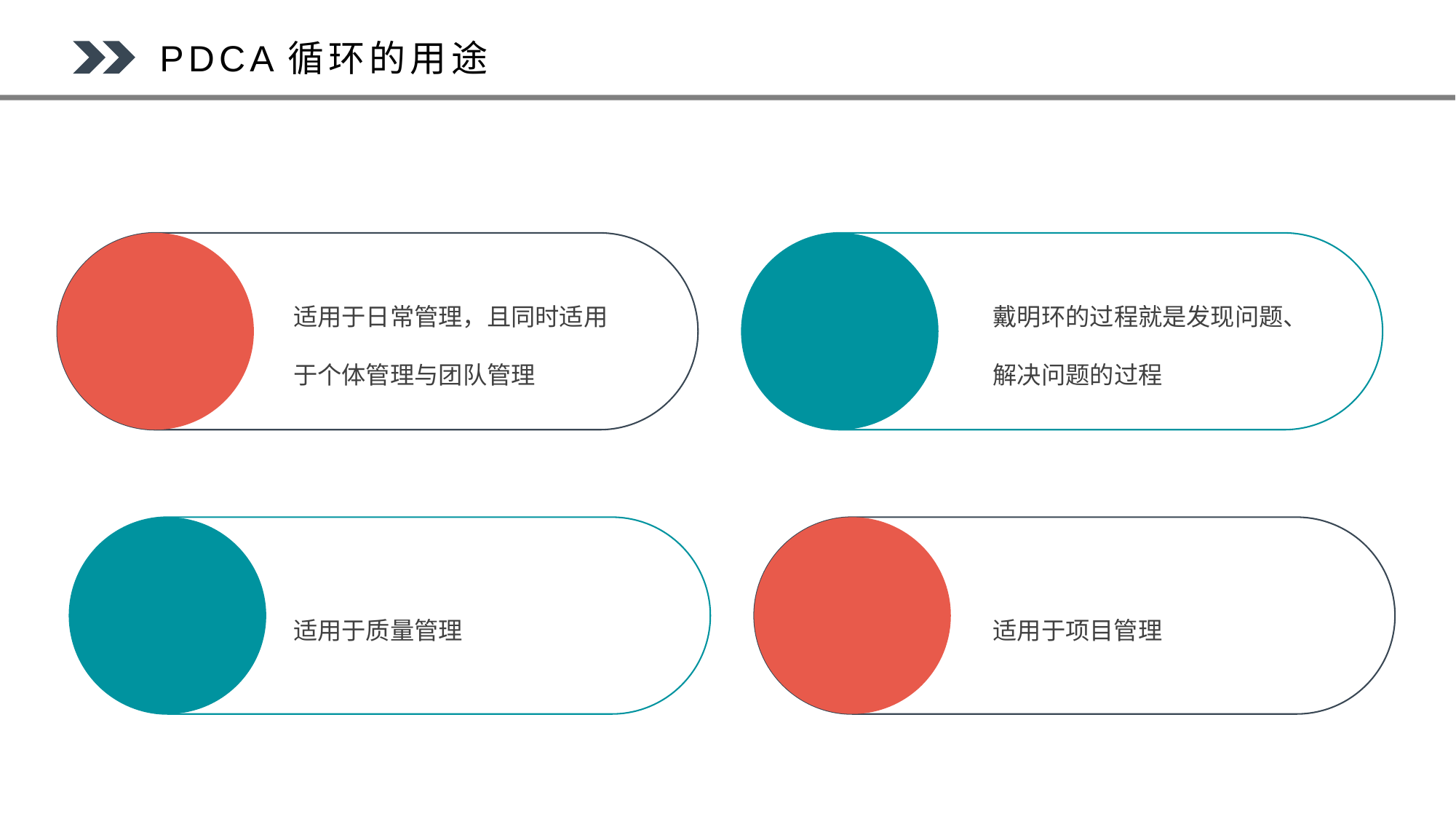

PDCA循环的用途

适用于日常管理，且同时适用于个体管理与团队管理
戴明环的过程就是发现问题、解决问题的过程

适用于质量管理
适用于项目管理